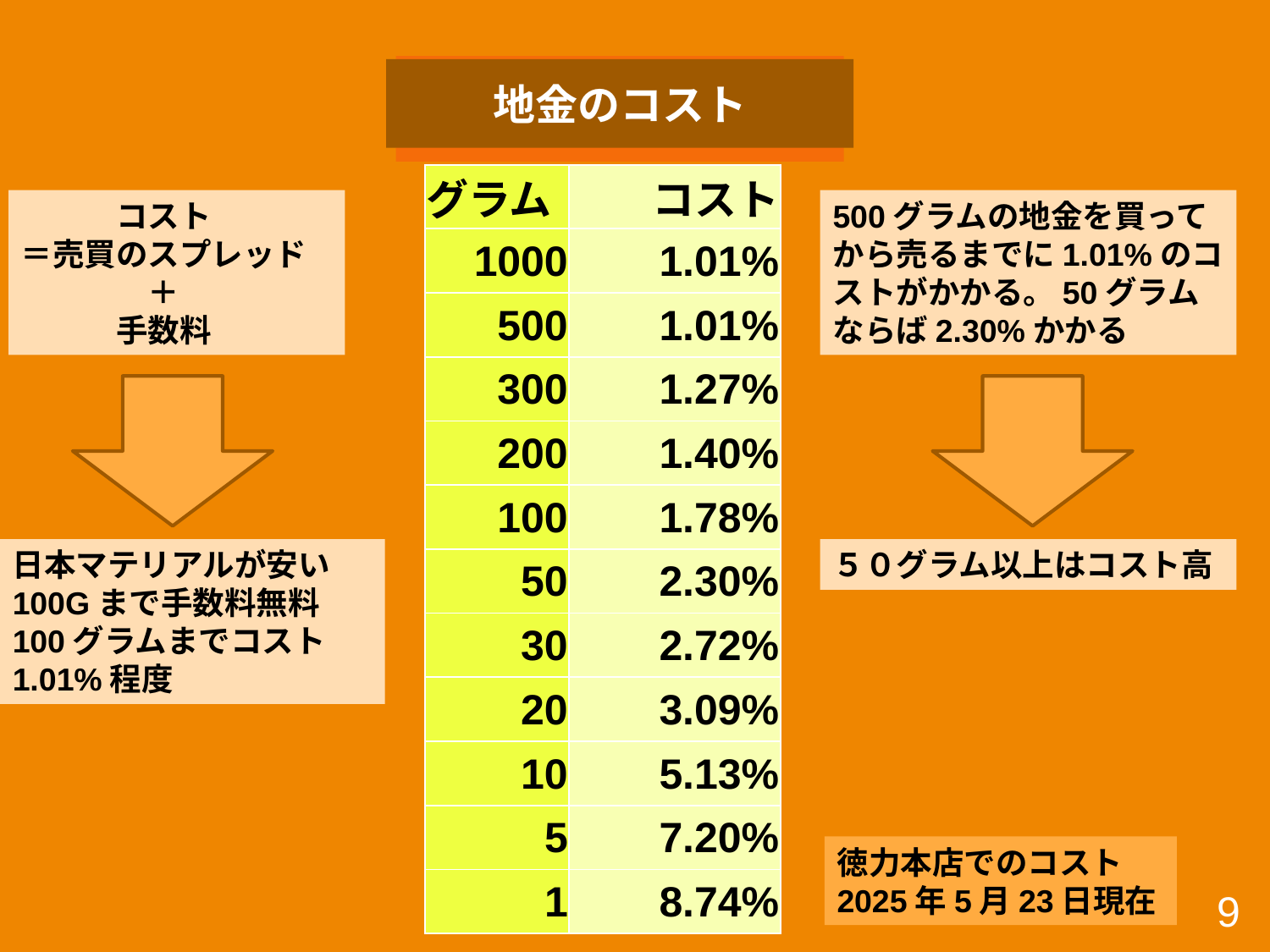

地金のコスト
| グラム | コスト |
| --- | --- |
| 1000 | 1.01% |
| 500 | 1.01% |
| 300 | 1.27% |
| 200 | 1.40% |
| 100 | 1.78% |
| 50 | 2.30% |
| 30 | 2.72% |
| 20 | 3.09% |
| 10 | 5.13% |
| 5 | 7.20% |
| 1 | 8.74% |
　　　コスト
＝売買のスプレッド
	＋
　　　手数料
500グラムの地金を買ってから売るまでに1.01%のコストがかかる。50グラムならば2.30%かかる

日本マテリアルが安い
100Gまで手数料無料
100グラムまでコスト1.01%程度
５０グラム以上はコスト高
徳力本店でのコスト
2025年5月23日現在
9